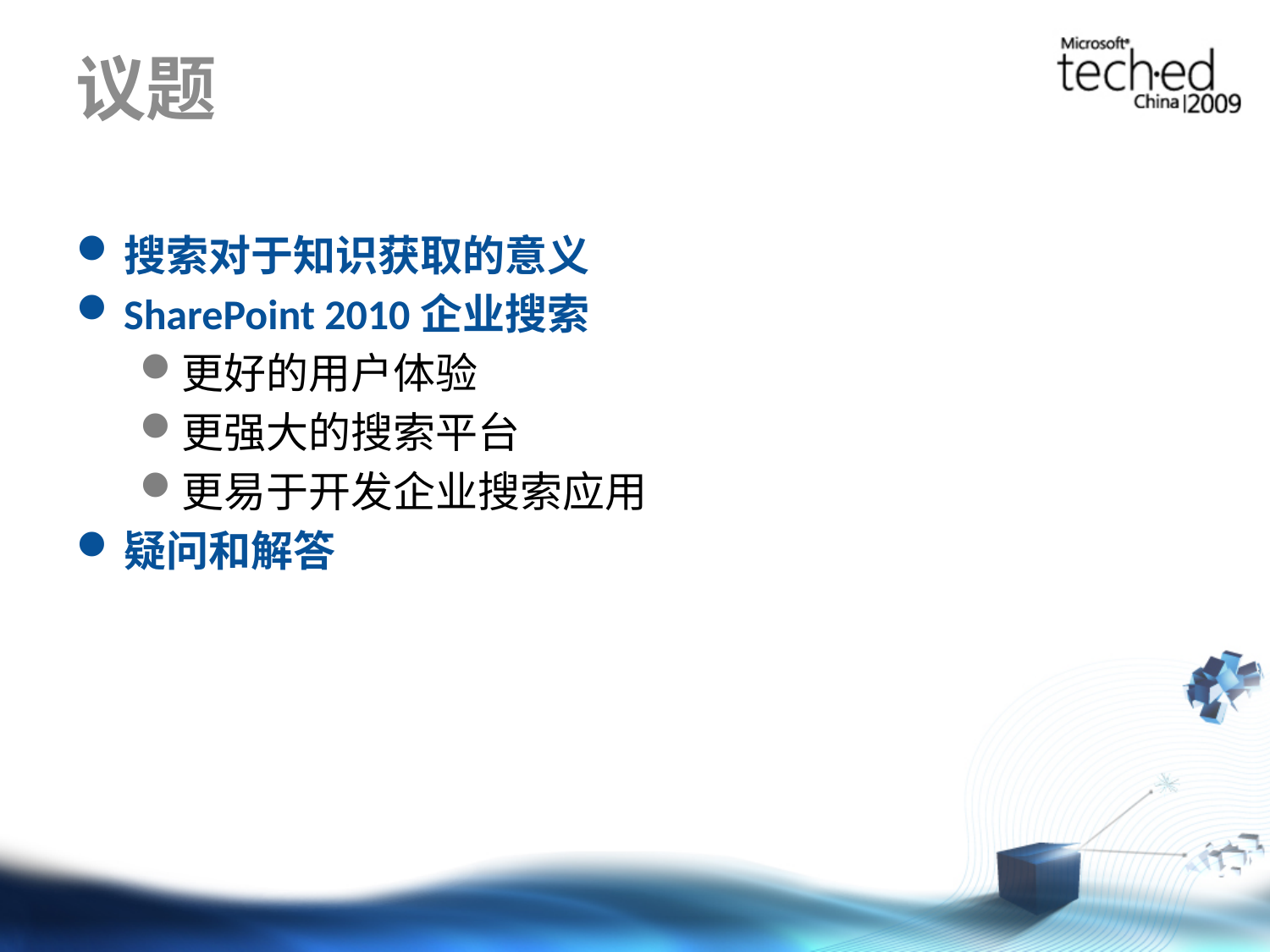

# 议题
搜索对于知识获取的意义
SharePoint 2010企业搜索
更好的用户体验
更强大的搜索平台
更易于开发企业搜索应用
疑问和解答